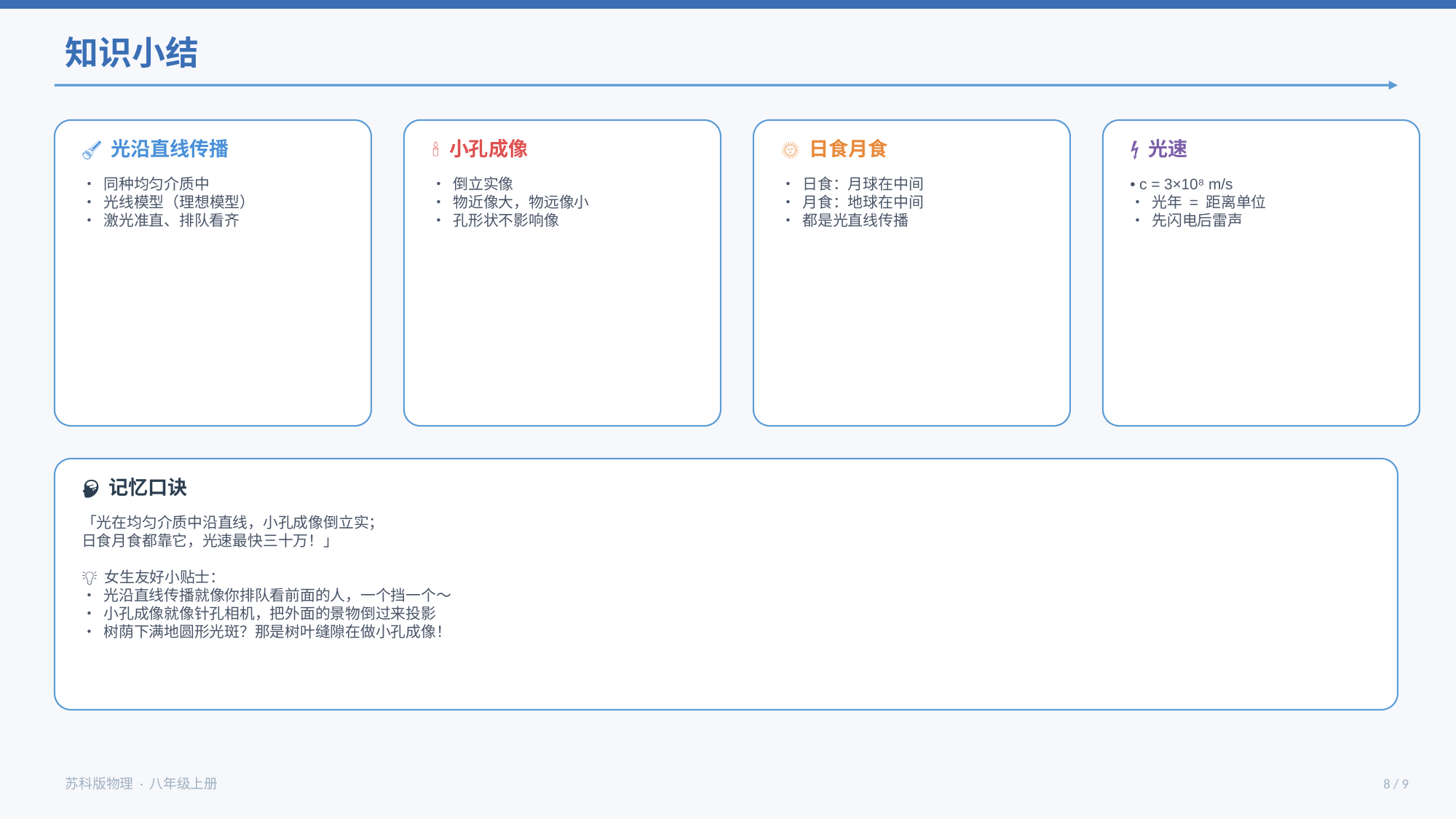

知识小结

🔦 光沿直线传播
🕯 小孔成像
🌞 日食月食
⚡ 光速
• 同种均匀介质中
• 光线模型（理想模型）
• 激光准直、排队看齐
• 倒立实像
• 物近像大，物远像小
• 孔形状不影响像
• 日食：月球在中间
• 月食：地球在中间
• 都是光直线传播
• c = 3×10⁸ m/s
• 光年 = 距离单位
• 先闪电后雷声

🧠 记忆口诀
「光在均匀介质中沿直线，小孔成像倒立实；
日食月食都靠它，光速最快三十万！」

💡 女生友好小贴士：
• 光沿直线传播就像你排队看前面的人，一个挡一个～
• 小孔成像就像针孔相机，把外面的景物倒过来投影
• 树荫下满地圆形光斑？那是树叶缝隙在做小孔成像！
苏科版物理 · 八年级上册
8 / 9